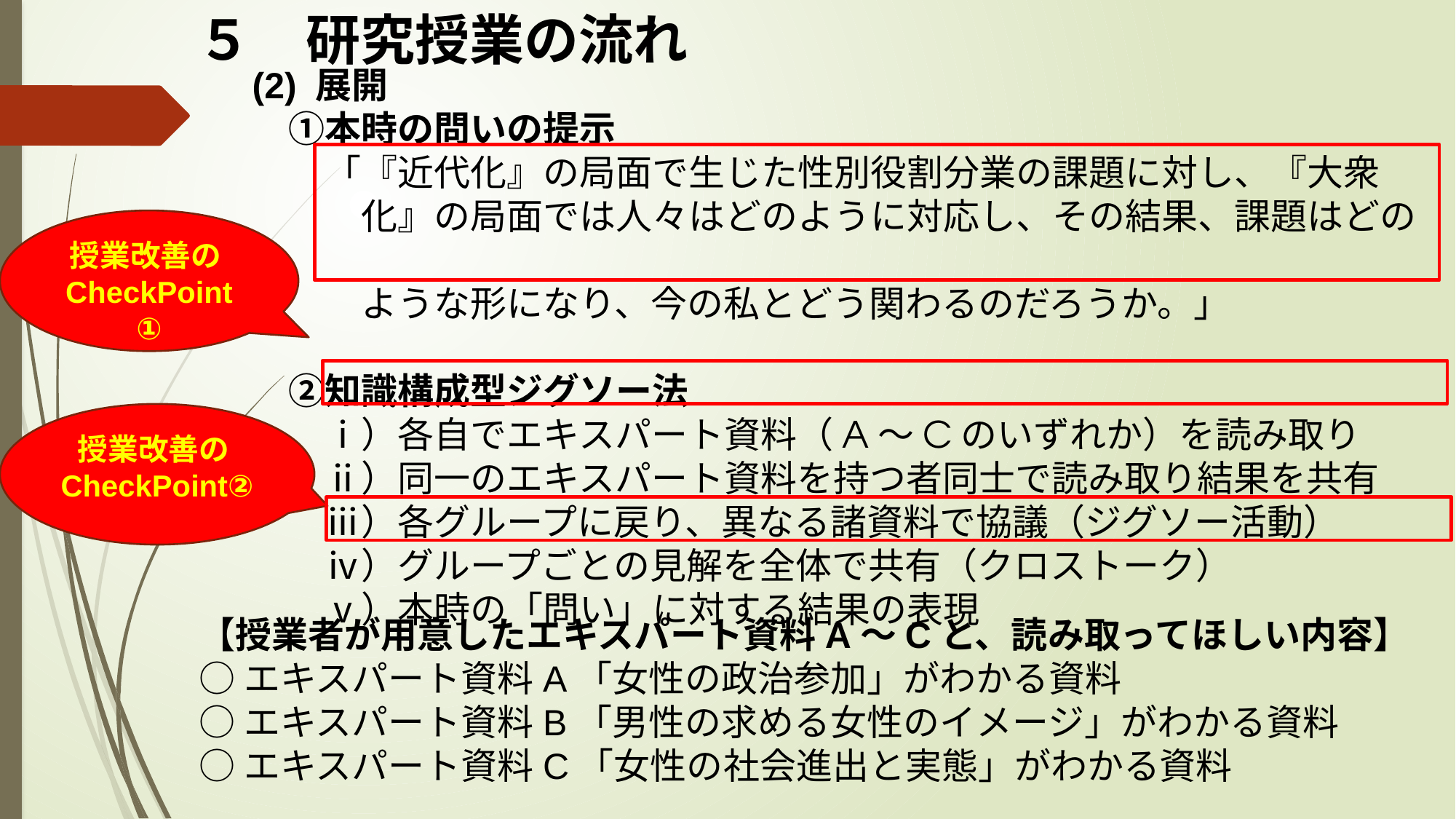

# ５　研究授業の流れ
(2) 展開
　①本時の問いの提示
　　「『近代化』の局面で生じた性別役割分業の課題に対し、『大衆
　　　化』の局面では人々はどのように対応し、その結果、課題はどの
　　　ような形になり、今の私とどう関わるのだろうか。」

　②知識構成型ジグソー法
　　ⅰ）各自でエキスパート資料（A～Cのいずれか）を読み取り
　　ⅱ）同一のエキスパート資料を持つ者同士で読み取り結果を共有
　　ⅲ）各グループに戻り、異なる諸資料で協議（ジグソー活動）
　　ⅳ）グループごとの見解を全体で共有（クロストーク）
　　ⅴ）本時の「問い」に対する結果の表現

授業改善のCheckPoint①

授業改善のCheckPoint②

【授業者が用意したエキスパート資料A～Cと、読み取ってほしい内容】
○エキスパート資料A「女性の政治参加」がわかる資料
○エキスパート資料B「男性の求める女性のイメージ」がわかる資料
○エキスパート資料C「女性の社会進出と実態」がわかる資料